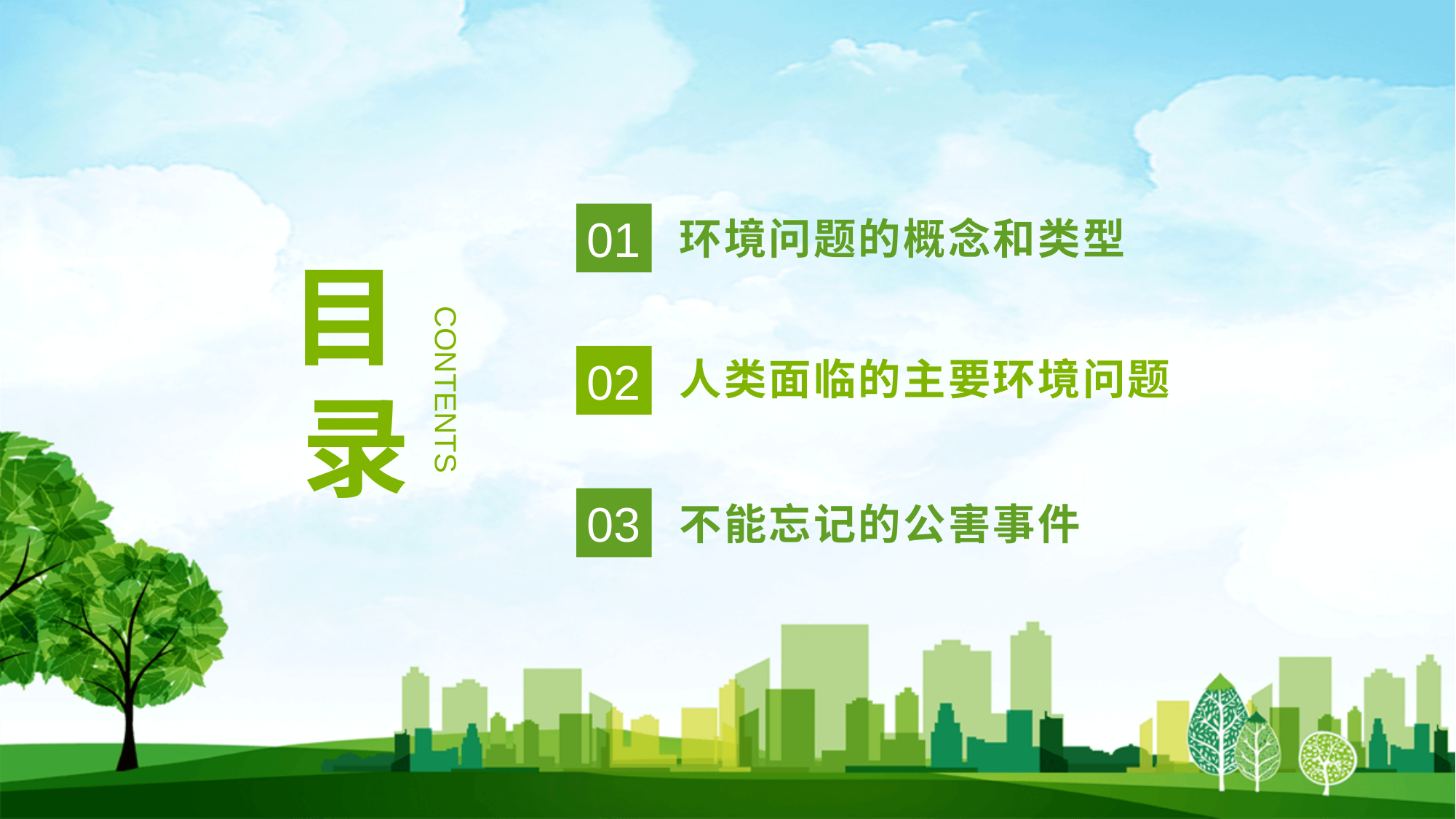

01
环境问题的概念和类型
目
录
CONTENTS
02
人类面临的主要环境问题
03
不能忘记的公害事件